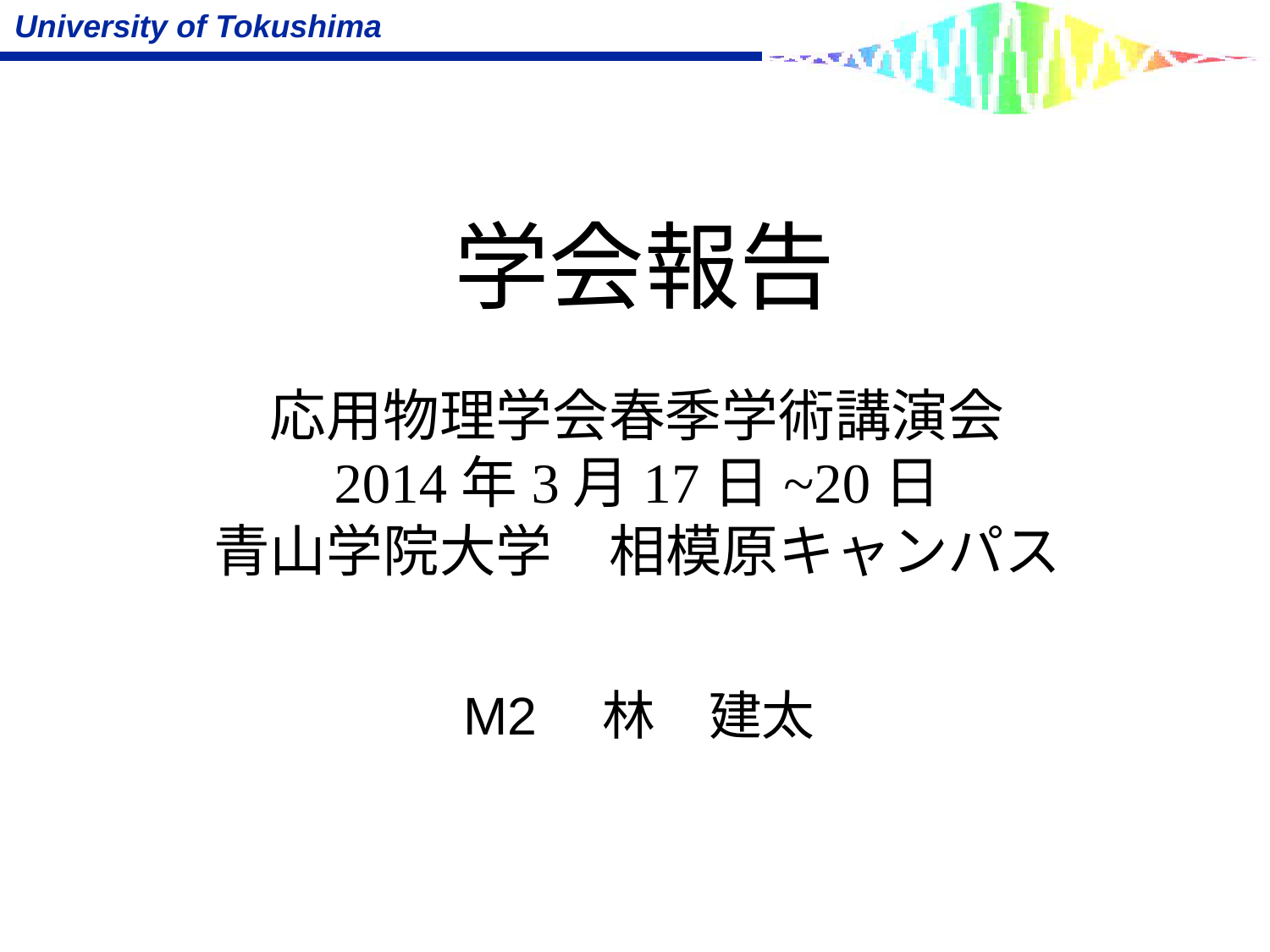

学会報告
# 応用物理学会春季学術講演会 2014年3月17日~20日 青山学院大学　相模原キャンパス
M2　林　建太